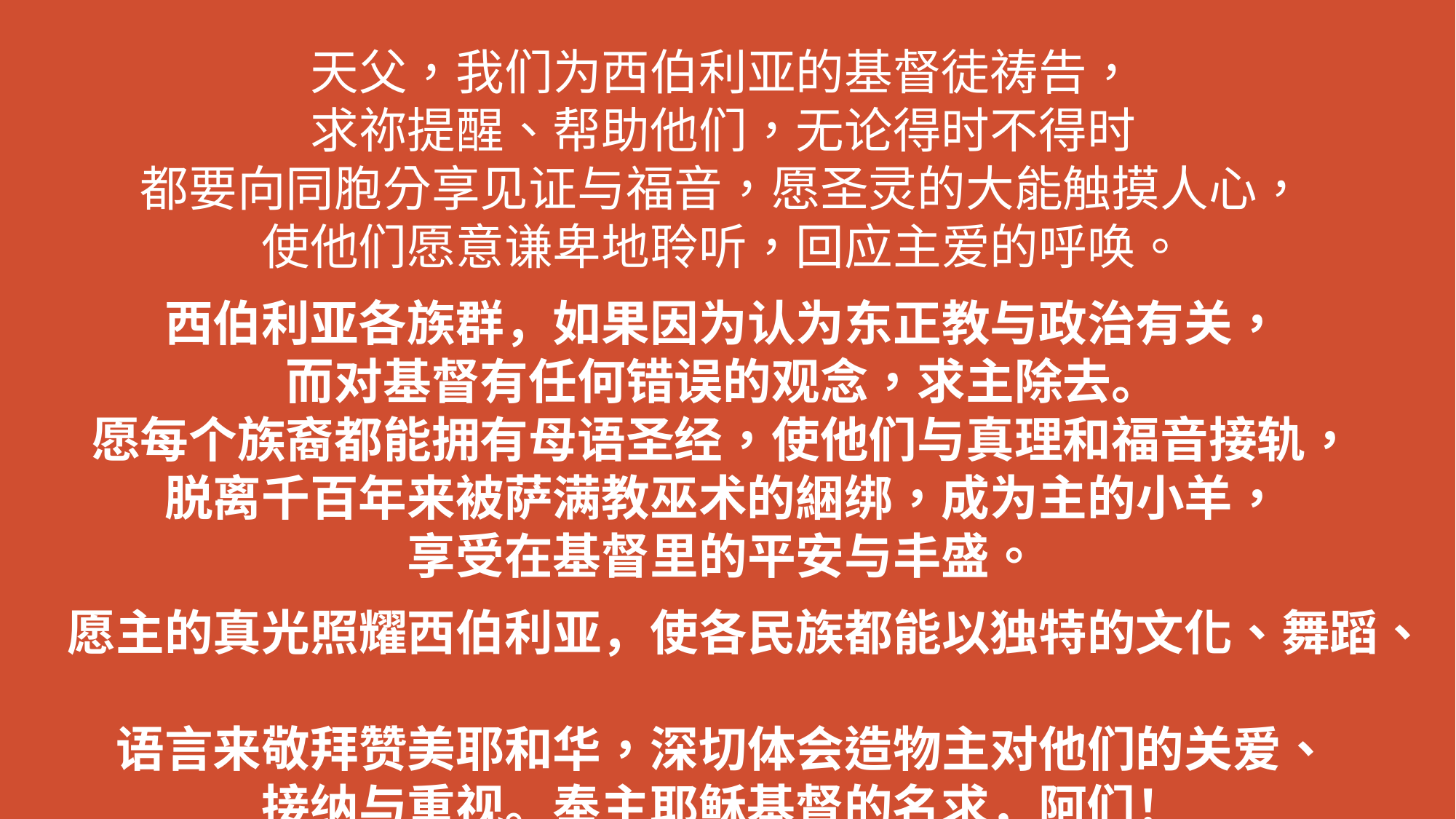

天父，我们为西伯利亚的基督徒祷告，
求祢提醒、帮助他们，无论得时不得时
都要向同胞分享见证与福音，愿圣灵的大能触摸人心，
使他们愿意谦卑地聆听，回应主爱的呼唤。
西伯利亚各族群，如果因为认为东正教与政治有关，
而对基督有任何错误的观念，求主除去。
愿每个族裔都能拥有母语圣经，使他们与真理和福音接轨，
脱离千百年来被萨满教巫术的綑绑，成为主的小羊，
享受在基督里的平安与丰盛。
愿主的真光照耀西伯利亚，使各民族都能以独特的文化、舞蹈、
语言来敬拜赞美耶和华，深切体会造物主对他们的关爱、
接纳与重视。奉主耶稣基督的名求，阿们！